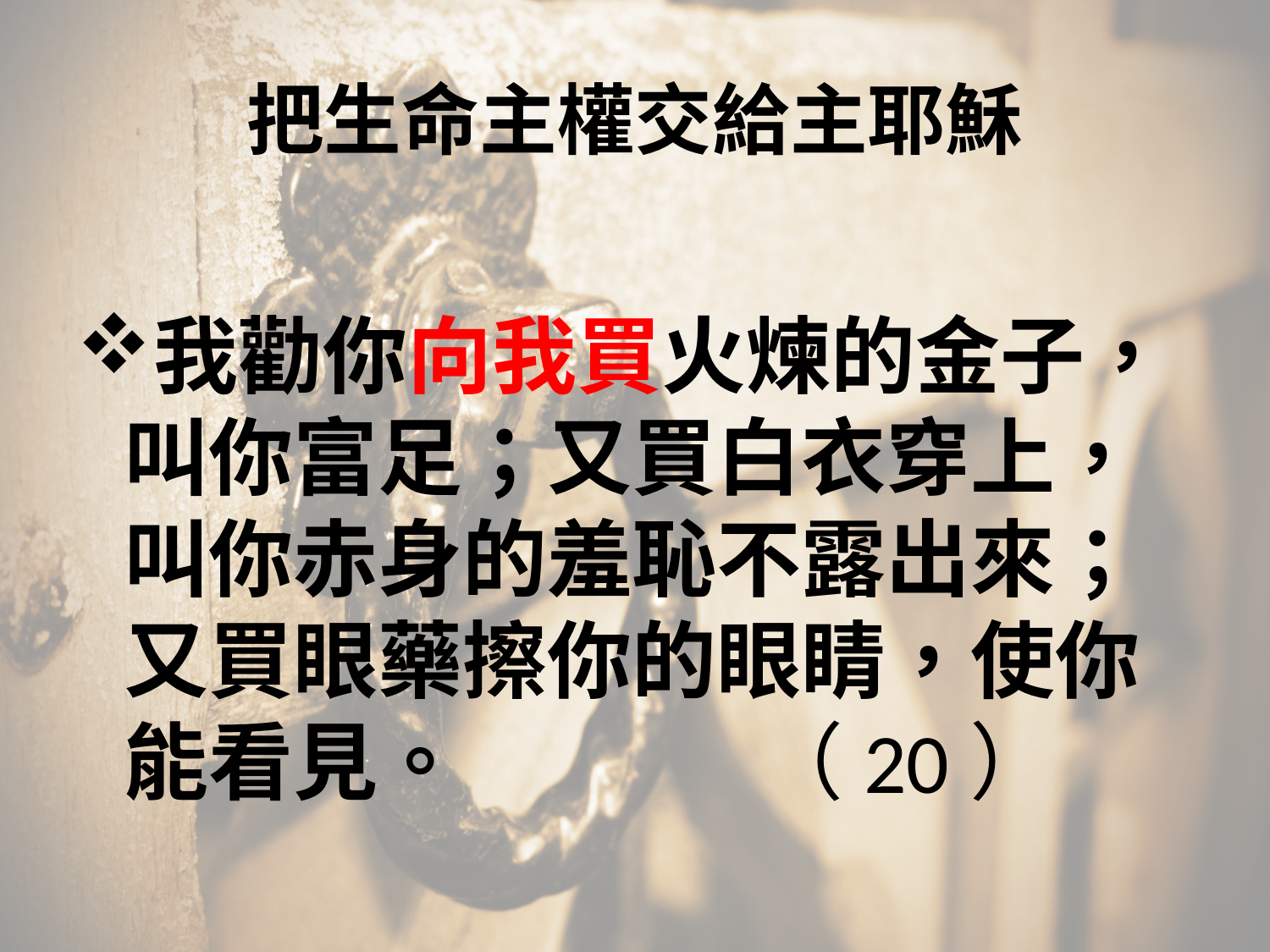

# 把生命主權交給主耶穌
我勸你向我買火煉的金子，叫你富足；又買白衣穿上，叫你赤身的羞恥不露出來；又買眼藥擦你的眼睛，使你能看見。			（20）